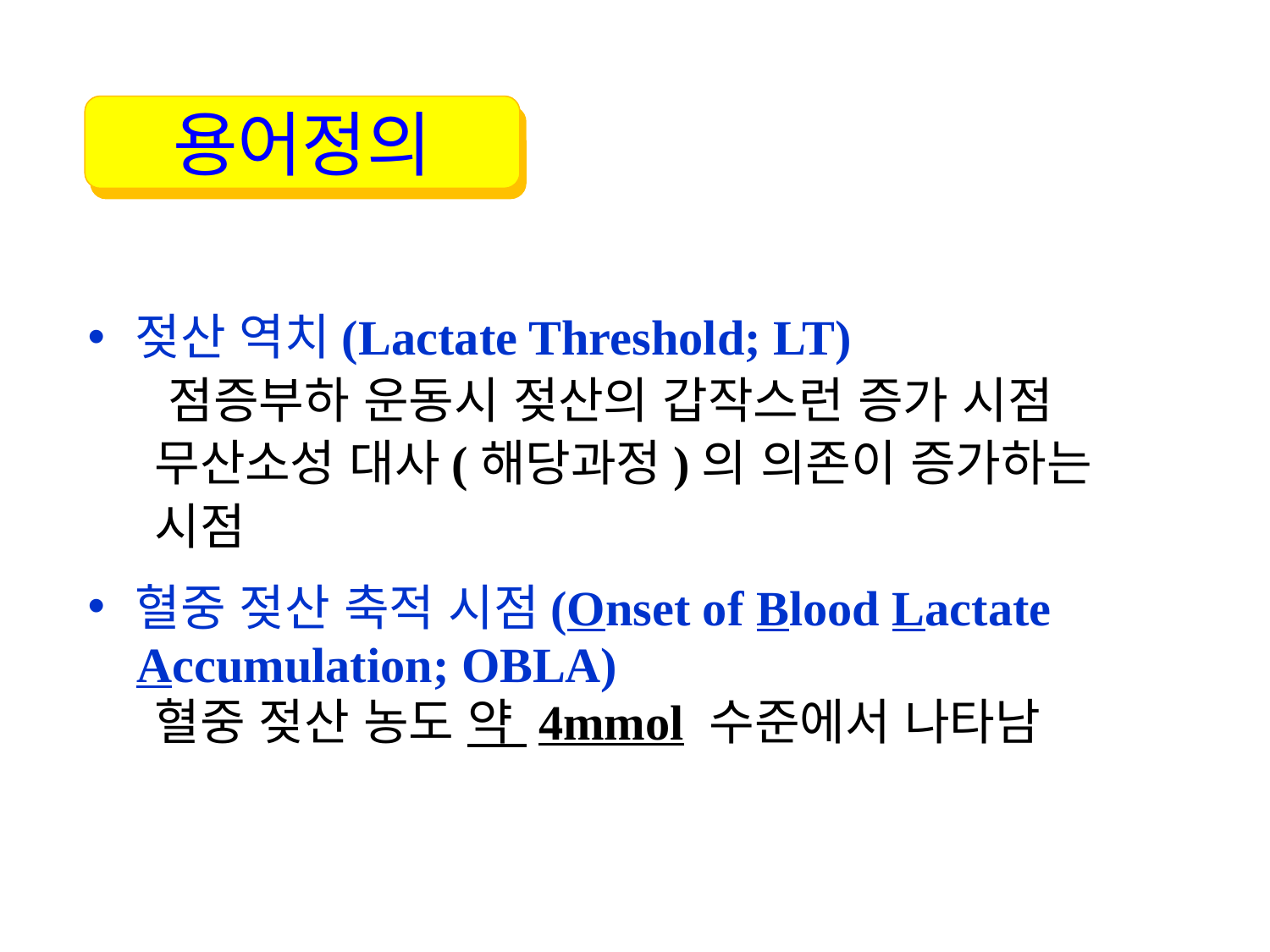

용어정의

젖산 역치(Lactate Threshold; LT)
     점증부하 운동시 젖산의 갑작스런 증가 시점
    무산소성 대사(해당과정)의 의존이 증가하는
    시점

혈중 젖산 축적 시점(Onset of Blood Lactate
    Accumulation; OBLA)
    혈중 젖산 농도 약 4mmol 수준에서 나타남